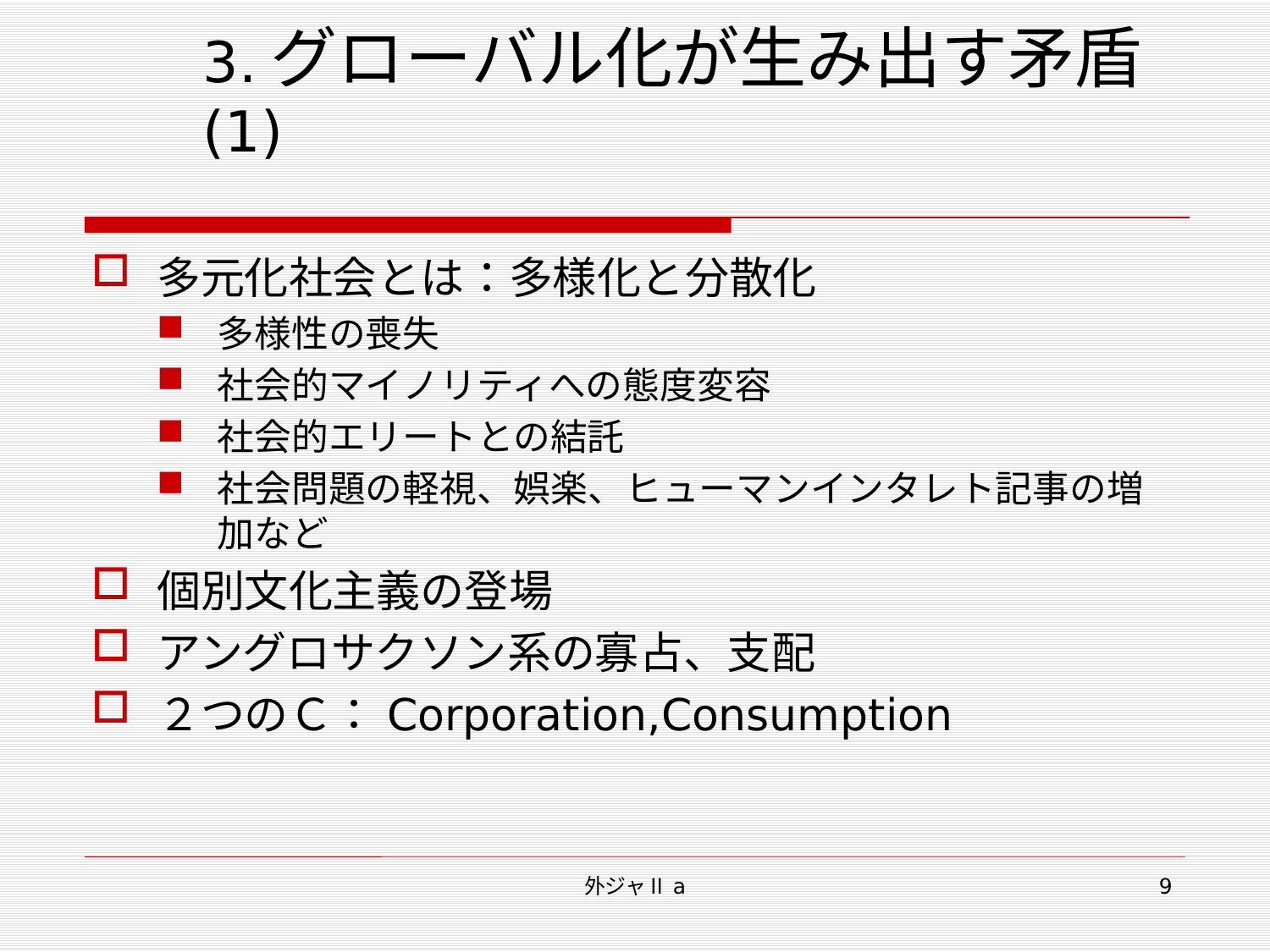

# 3.グローバル化が生み出す矛盾(1)
多元化社会とは：多様化と分散化
多様性の喪失
社会的マイノリティへの態度変容
社会的エリートとの結託
社会問題の軽視、娯楽、ヒューマンインタレト記事の増加など
個別文化主義の登場
アングロサクソン系の寡占、支配
２つのＣ：Corporation,Consumption

外ジャⅡa
9